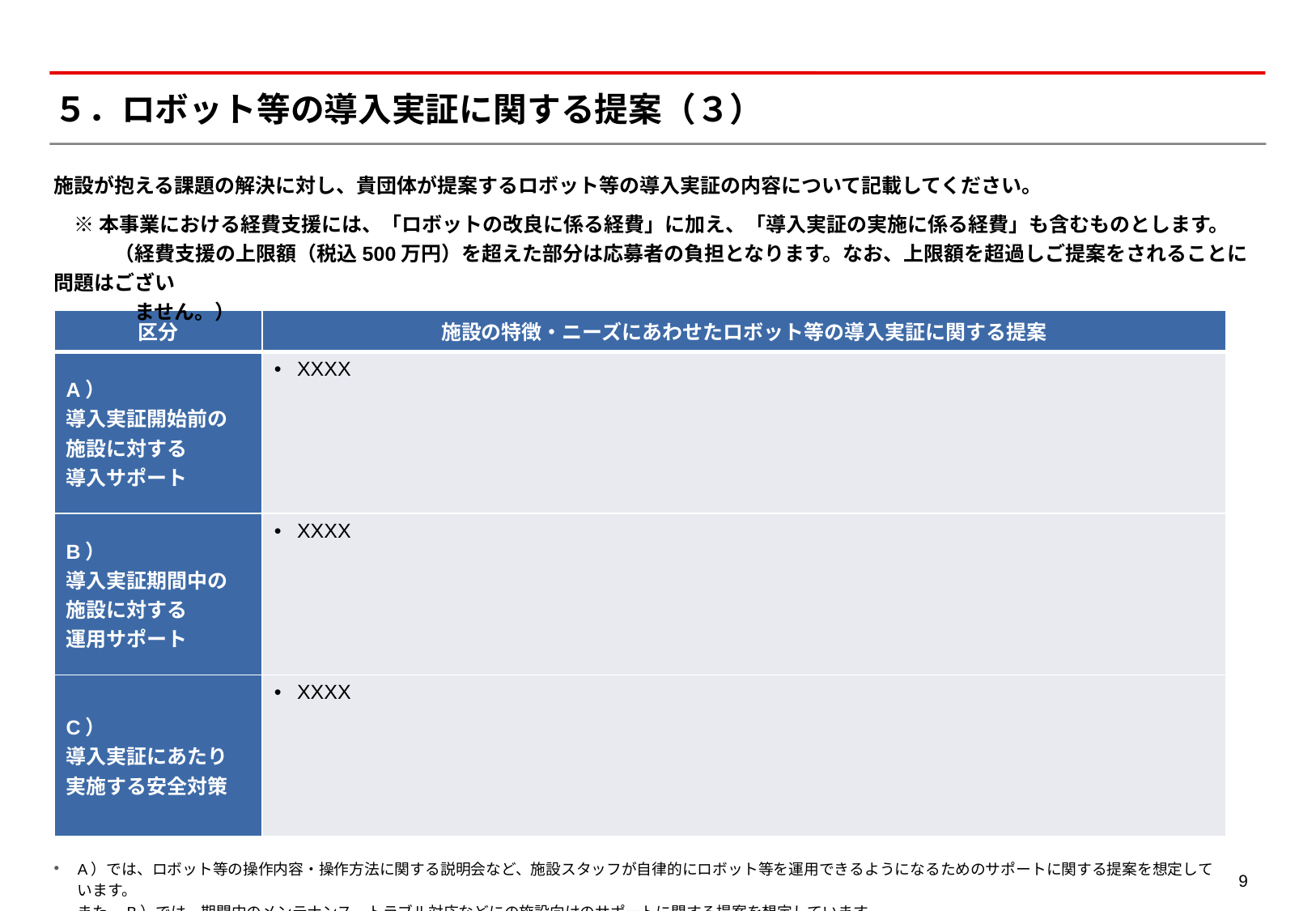

# ５．ロボット等の導入実証に関する提案（３）
施設が抱える課題の解決に対し、貴団体が提案するロボット等の導入実証の内容について記載してください。
　※ 本事業における経費支援には、「ロボットの改良に係る経費」に加え、「導入実証の実施に係る経費」も含むものとします。
　　　（経費支援の上限額（税込500万円）を超えた部分は応募者の負担となります。なお、上限額を超過しご提案をされることに問題はござい
　　　　ません。）
| 区分 | 施設の特徴・ニーズにあわせたロボット等の導入実証に関する提案 |
| --- | --- |
| A） 導入実証開始前の 施設に対する 導入サポート | XXXX |
| B） 導入実証期間中の 施設に対する 運用サポート | XXXX |
| C） 導入実証にあたり 実施する安全対策 | XXXX |
A）では、ロボット等の操作内容・操作方法に関する説明会など、施設スタッフが自律的にロボット等を運用できるようになるためのサポートに関する提案を想定しています。
また、B）では、期間中のメンテナンス、トラブル対応などにの施設向けのサポートに関する提案を想定しています。